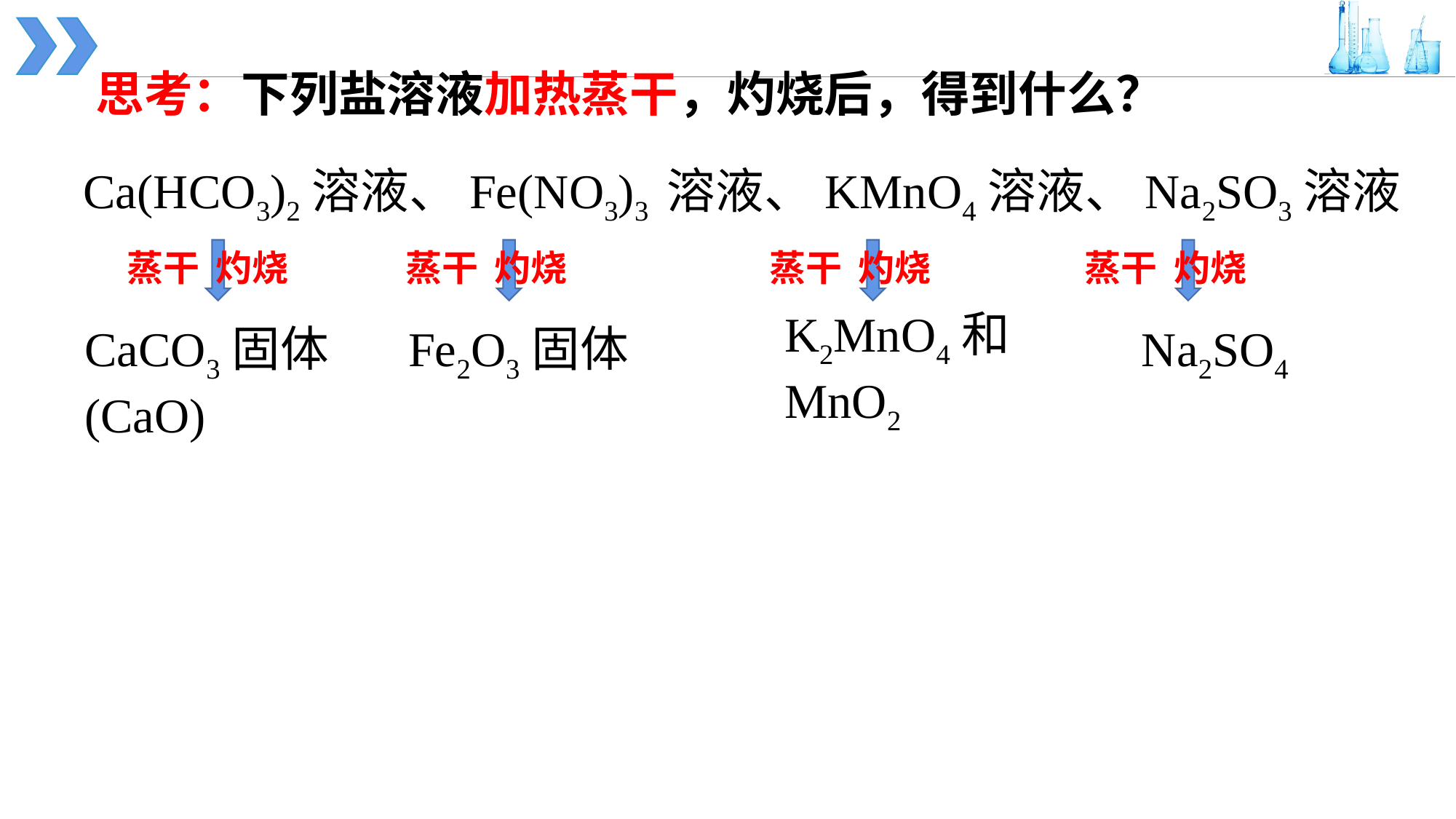

思考：下列盐溶液加热蒸干，灼烧后，得到什么？
Ca(HCO3)2溶液、Fe(NO3)3 溶液、KMnO4溶液、Na2SO3溶液
蒸干  灼烧
蒸干  灼烧
蒸干  灼烧
蒸干  灼烧

K2MnO4和
MnO2
CaCO3固体
(CaO)
Fe2O3固体
Na2SO4